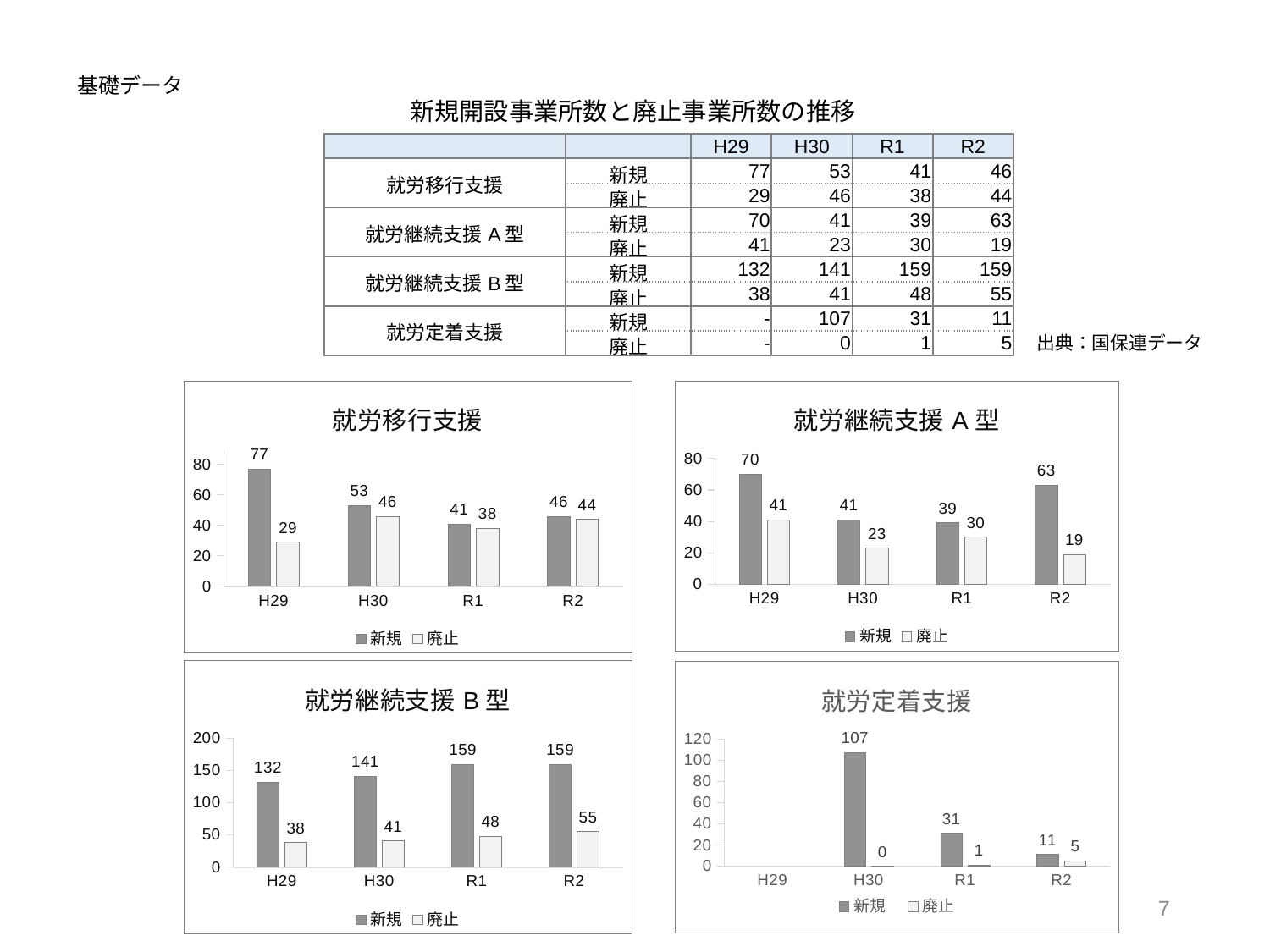

基礎データ
新規開設事業所数と廃止事業所数の推移
|  |  | H29 | H30 | R1 | R2 |
| --- | --- | --- | --- | --- | --- |
| 就労移行支援 | 新規 | 77 | 53 | 41 | 46 |
|  | 廃止 | 29 | 46 | 38 | 44 |
| 就労継続支援A型 | 新規 | 70 | 41 | 39 | 63 |
|  | 廃止 | 41 | 23 | 30 | 19 |
| 就労継続支援B型 | 新規 | 132 | 141 | 159 | 159 |
|  | 廃止 | 38 | 41 | 48 | 55 |
| 就労定着支援 | 新規 | - | 107 | 31 | 11 |
|  | 廃止 | - | 0 | 1 | 5 |
出典：国保連データ

### Chart: 就労継続支援A型

| Category | 新規 | 廃止 |
|---|---|---|
| H29 | 70.0 | 41.0 |
| H30 | 41.0 | 23.0 |
| R1 | 39.0 | 30.0 |
| R2 | 63.0 | 19.0 |

### Chart: 就労移行支援

| Category | 新規 | 廃止 |
|---|---|---|
| H29 | 77.0 | 29.0 |
| H30 | 53.0 | 46.0 |
| R1 | 41.0 | 38.0 |
| R2 | 46.0 | 44.0 |

### Chart: 就労継続支援B型

| Category | 新規 | 廃止 |
|---|---|---|
| H29 | 132.0 | 38.0 |
| H30 | 141.0 | 41.0 |
| R1 | 159.0 | 48.0 |
| R2 | 159.0 | 55.0 |

### Chart: 就労定着支援

| Category | 新規 | 廃止 |
|---|---|---|
| H29 | None | None |
| H30 | 107.0 | 0.0 |
| R1 | 31.0 | 1.0 |
| R2 | 11.0 | 5.0 |
7